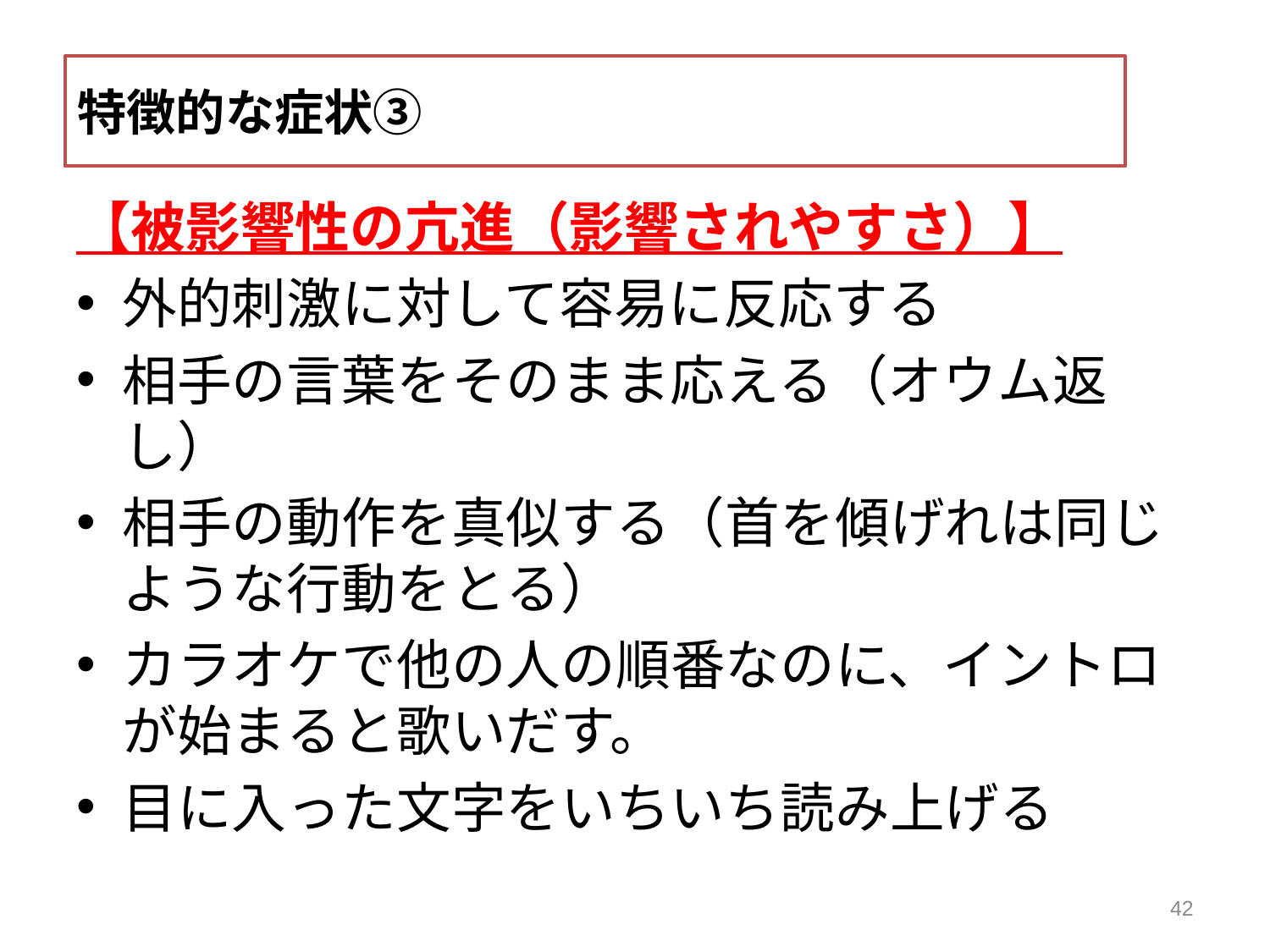

特徴的な症状③
【被影響性の亢進（影響されやすさ）】
外的刺激に対して容易に反応する
相手の言葉をそのまま応える（オウム返し）
相手の動作を真似する（首を傾げれは同じような行動をとる）
カラオケで他の人の順番なのに、イントロが始まると歌いだす。
目に入った文字をいちいち読み上げる
42